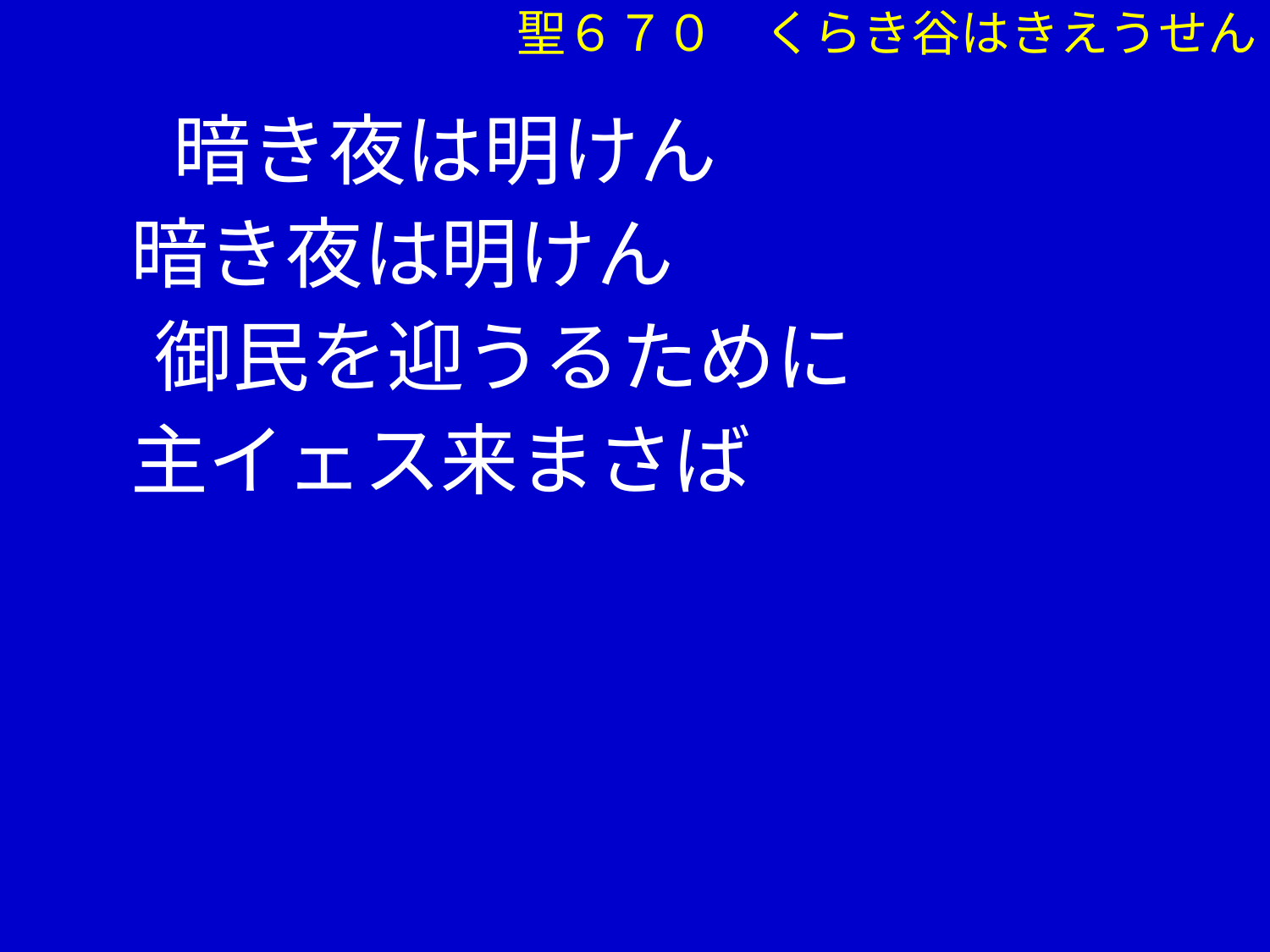

暗き夜は明けん
    暗き夜は明けん
　  御民を迎うるために
    主イェス来まさば
聖６７０　くらき谷はきえうせん